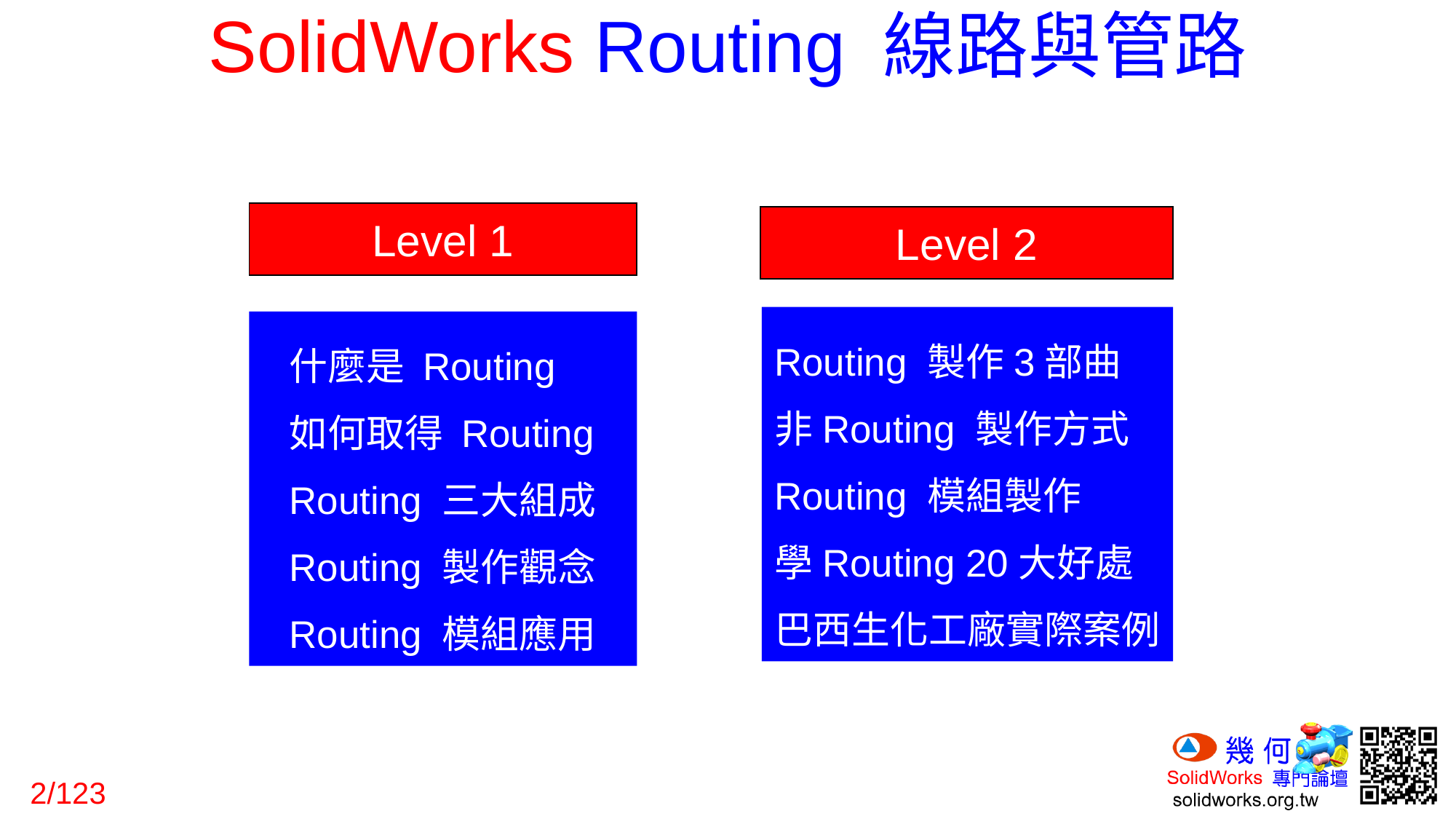

Level 1
Level 2
Routing 製作3部曲
非Routing 製作方式
Routing 模組製作
學Routing 20大好處
巴西生化工廠實際案例
什麼是 Routing
如何取得 Routing
Routing 三大組成
Routing 製作觀念
Routing 模組應用